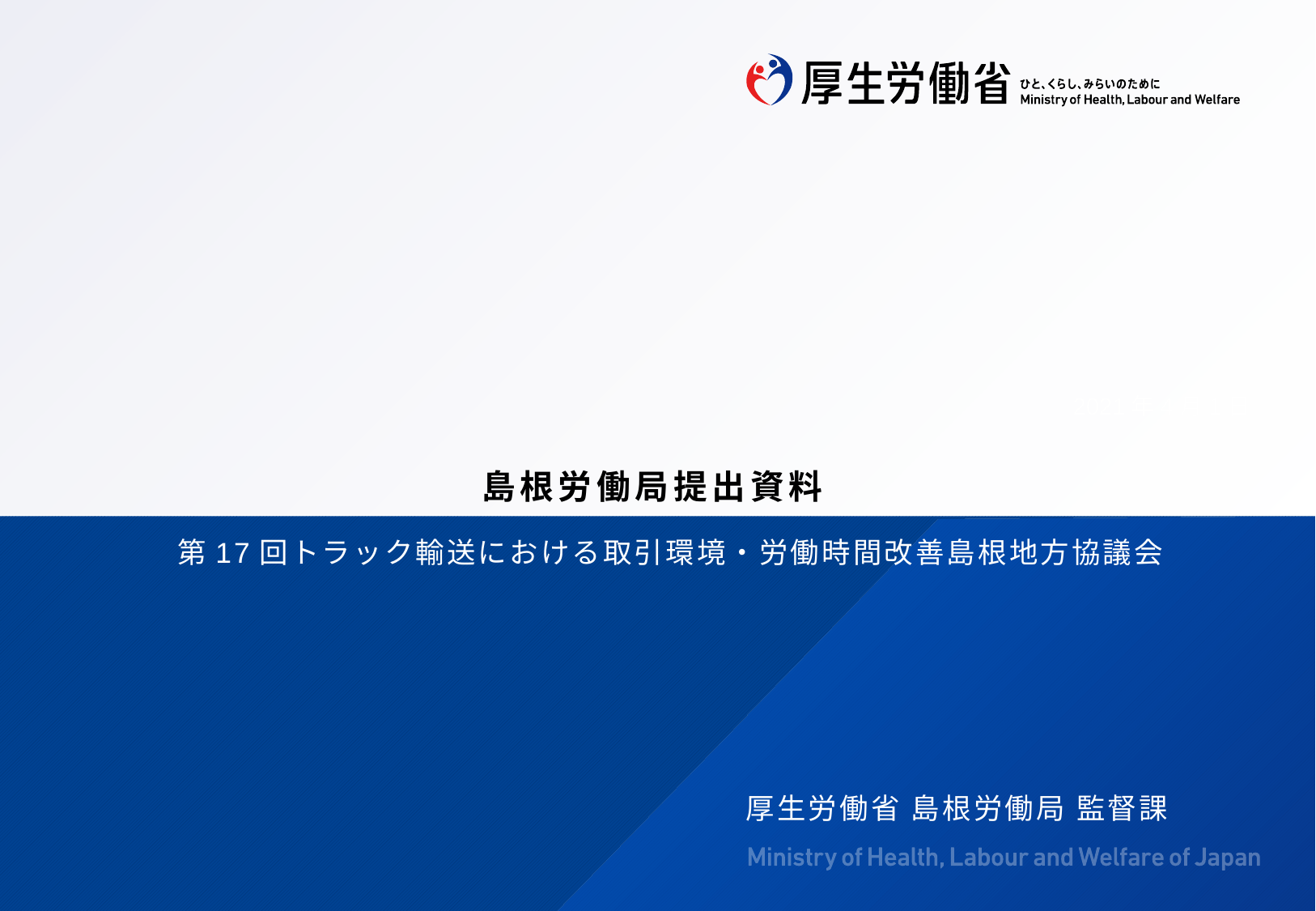

# 島根労働局提出資料
第17回トラック輸送における取引環境・労働時間改善島根地方協議会
厚生労働省 島根労働局 監督課